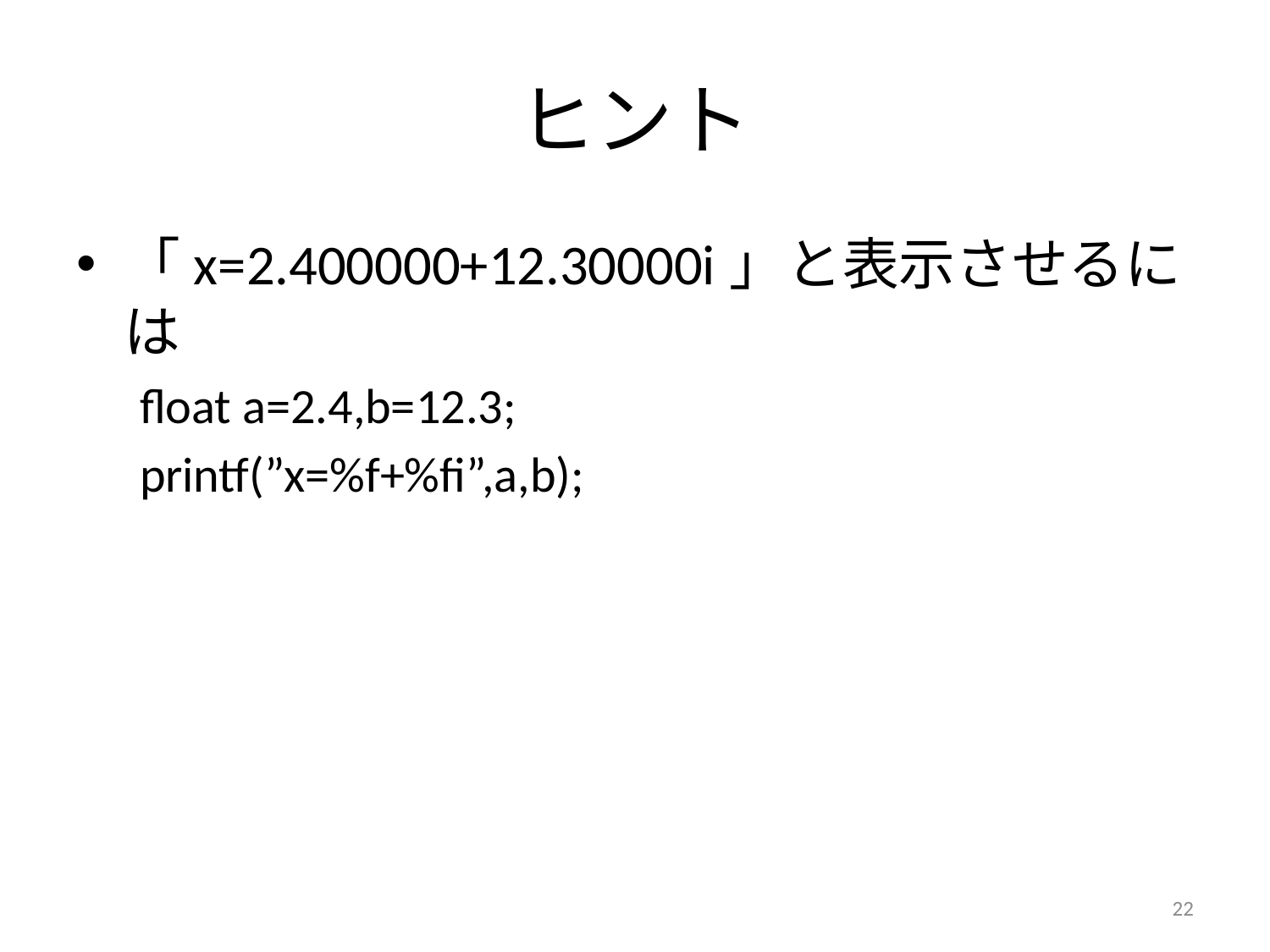

# ヒント
「x=2.400000+12.30000i」と表示させるには
float a=2.4,b=12.3;
printf(”x=%f+%fi”,a,b);
22